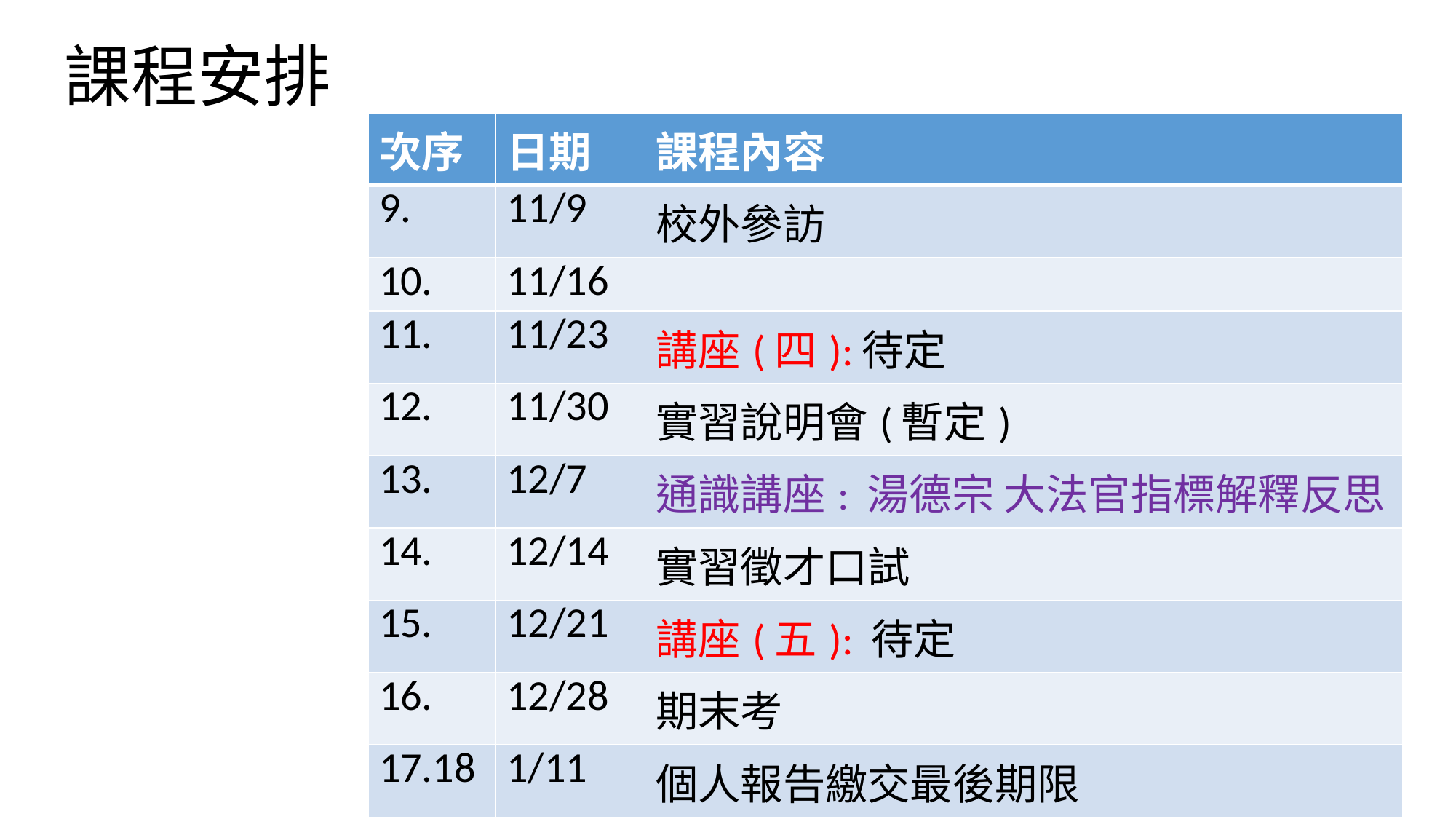

# 課程安排
| 次序 | 日期 | 課程內容 |
| --- | --- | --- |
| 9. | 11/9 | 校外參訪 |
| 10. | 11/16 |  |
| 11. | 11/23 | 講座(四):待定 |
| 12. | 11/30 | 實習說明會(暫定) |
| 13. | 12/7 | 通識講座: 湯德宗 大法官指標解釋反思 |
| 14. | 12/14 | 實習徵才口試 |
| 15. | 12/21 | 講座(五): 待定 |
| 16. | 12/28 | 期末考 |
| 17.18 | 1/11 | 個人報告繳交最後期限 |
|  |
| --- |